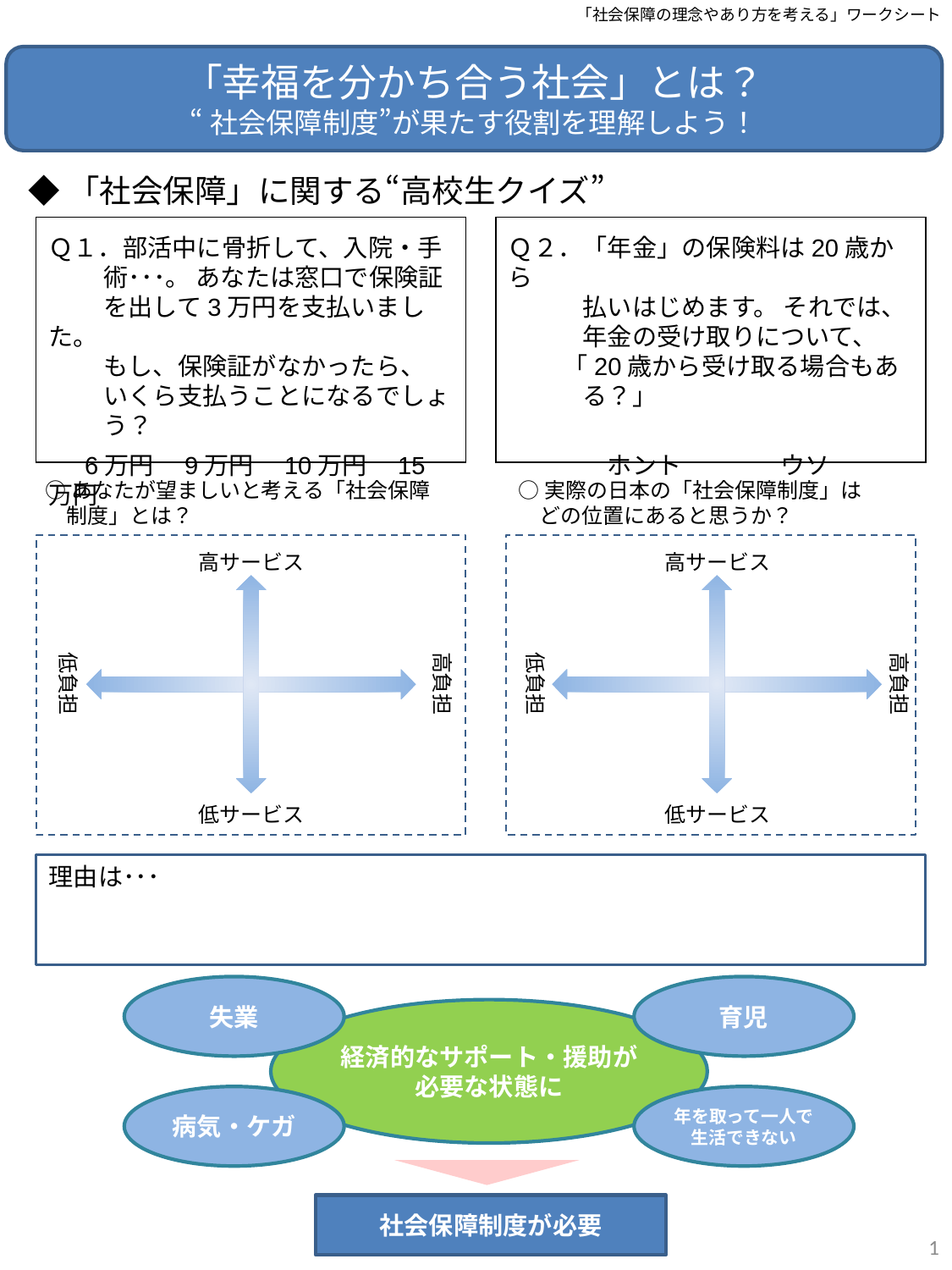

「社会保障の理念やあり方を考える」ワークシート

「幸福を分かち合う社会」とは？
“社会保障制度”が果たす役割を理解しよう！
◆「社会保障」に関する“高校生クイズ”
Ｑ１．部活中に骨折して、入院・手
　 　術･･･。 あなたは窓口で保険証
　　 を出して3万円を支払いました。
　　 もし、保険証がなかったら、
　　 いくら支払うことになるでしょ
　　 う？
　 6万円　9万円　10万円　15万円
Ｑ２．「年金」の保険料は20歳から
　　　払いはじめます。 それでは、
　　　年金の受け取りについて、
　　 「20歳から受け取る場合もあ
　　　る？」

　　　　ホント　　　　ウソ
○あなたが望ましいと考える「社会保障
　制度」とは？
○実際の日本の「社会保障制度」は
　どの位置にあると思うか？

高サービス
高サービス
低負担
高負担
低負担
高負担

低サービス
低サービス
理由は･･･
失業
育児
経済的なサポート・援助が
必要な状態に
病気・ケガ
年を取って一人で生活できない

社会保障制度が必要
1